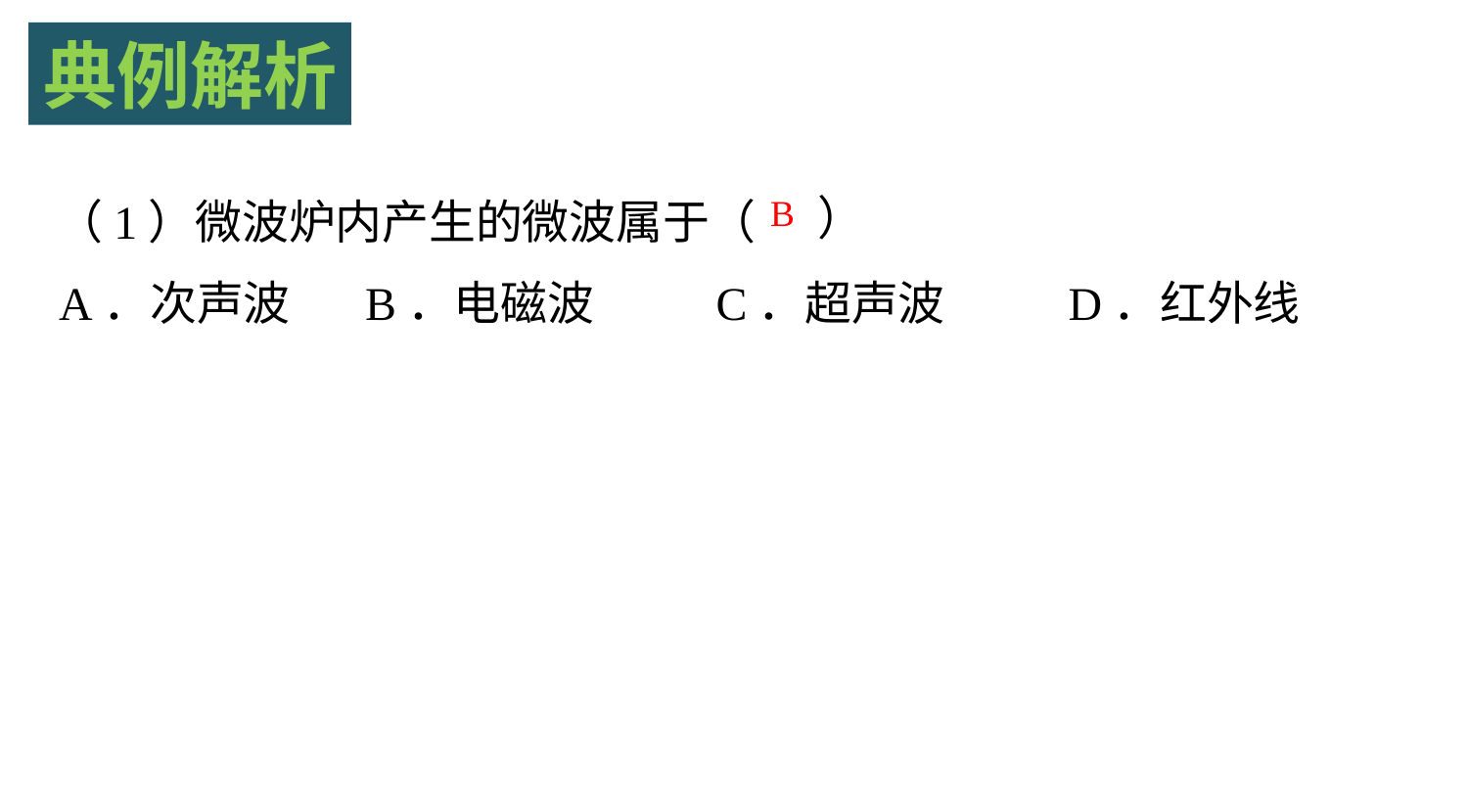

典例解析
）
（1）微波炉内产生的微波属于（
B
A．次声波
B．电磁波
C．超声波
D．红外线